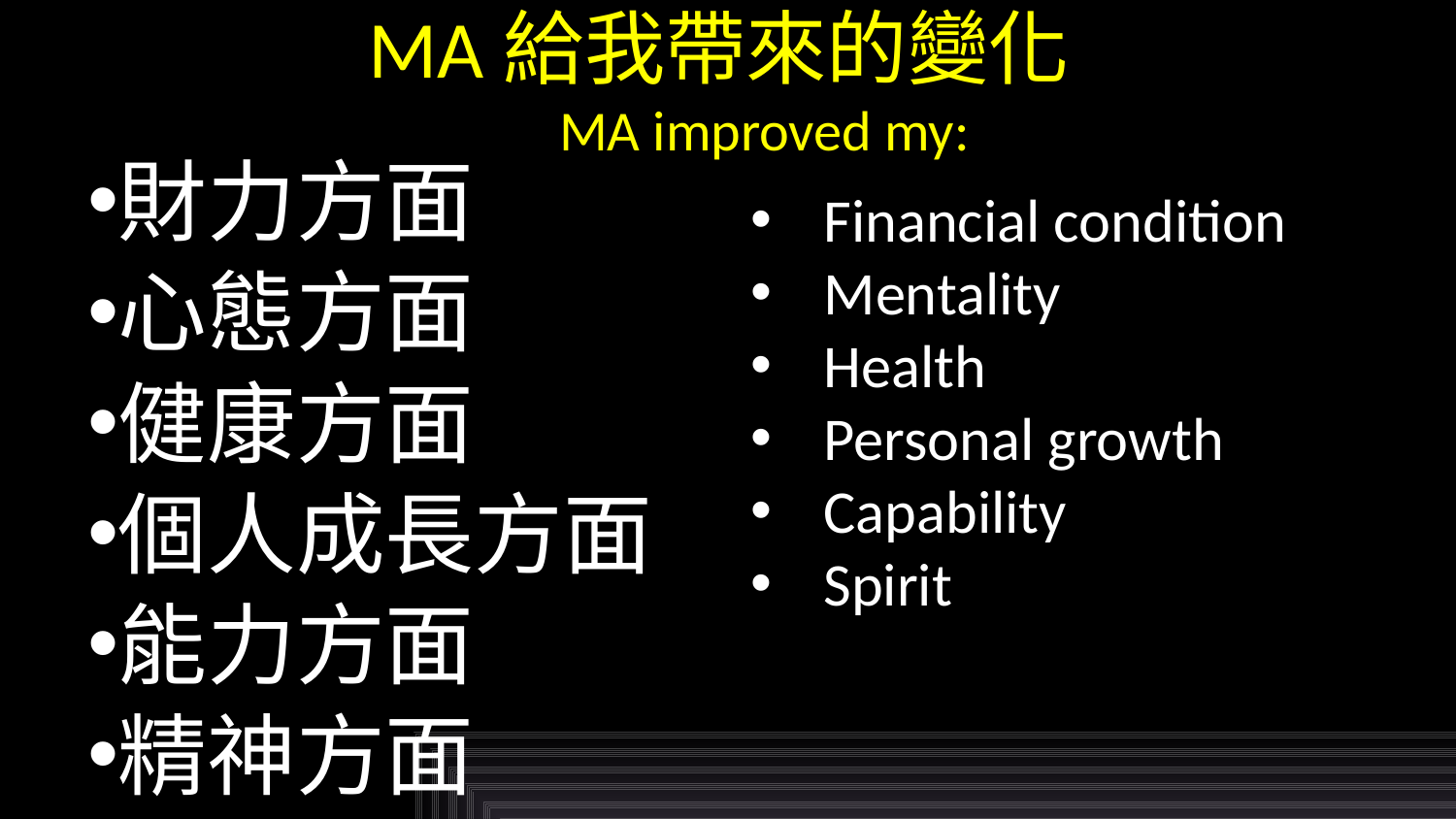

# MA給我帶來的變化 MA improved my:
財力方面
心態方面
健康方面
個人成長方面
能力方面
精神方面

Financial condition
Mentality
Health
Personal growth
Capability
Spirit